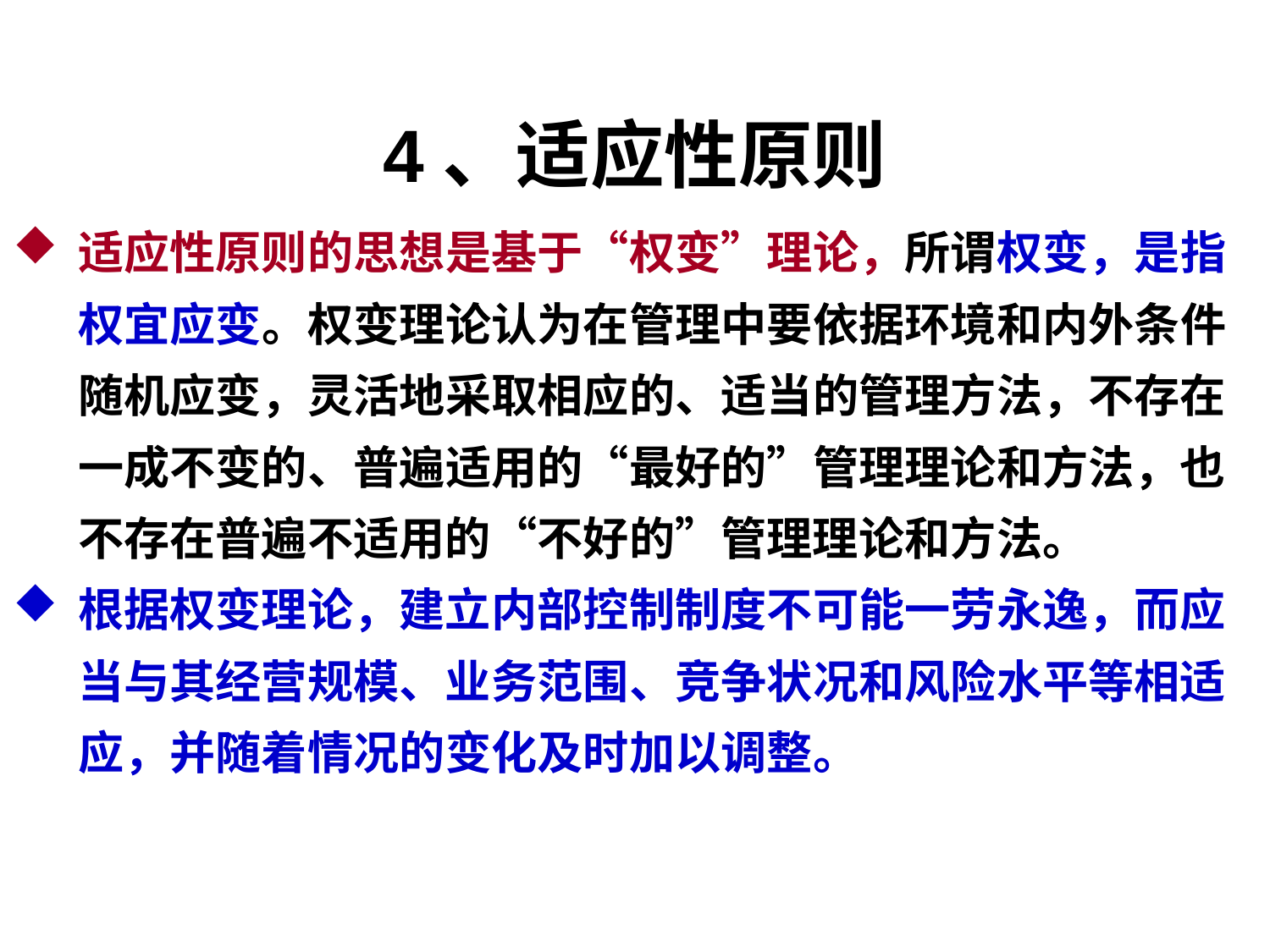

4、适应性原则
适应性原则的思想是基于“权变”理论，所谓权变，是指权宜应变。权变理论认为在管理中要依据环境和内外条件随机应变，灵活地采取相应的、适当的管理方法，不存在一成不变的、普遍适用的“最好的”管理理论和方法，也不存在普遍不适用的“不好的”管理理论和方法。
根据权变理论，建立内部控制制度不可能一劳永逸，而应当与其经营规模、业务范围、竞争状况和风险水平等相适应，并随着情况的变化及时加以调整。